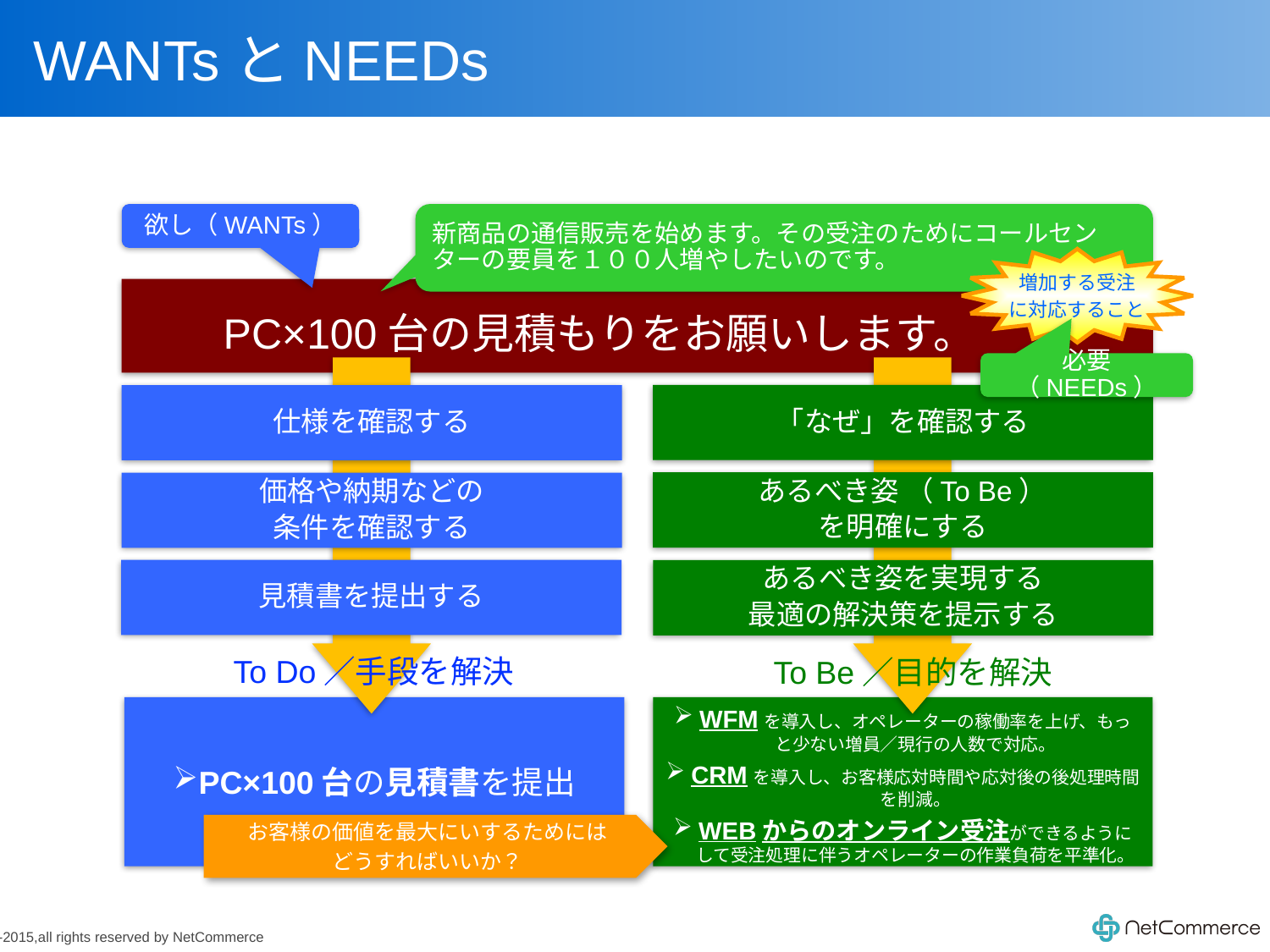

# WANTsとNEEDs
欲し（WANTs）
新商品の通信販売を始めます。その受注のためにコールセンターの要員を１００人増やしたいのです。
増加する受注
に対応すること

PC×100台の見積もりをお願いします。
必要（NEEDs）

To Do／手段を解決
PC×100台の見積書を提出

To Be／目的を解決
WFMを導入し、オペレーターの稼働率を上げ、もっと少ない増員／現行の人数で対応。
CRMを導入し、お客様応対時間や応対後の後処理時間を削減。
WEBからのオンライン受注ができるようにして受注処理に伴うオペレーターの作業負荷を平準化。
「なぜ」を確認する
仕様を確認する
あるべき姿 （To Be）
を明確にする
価格や納期などの
条件を確認する
見積書を提出する
あるべき姿を実現する
最適の解決策を提示する
お客様の価値を最大にいするためには
どうすればいいか？